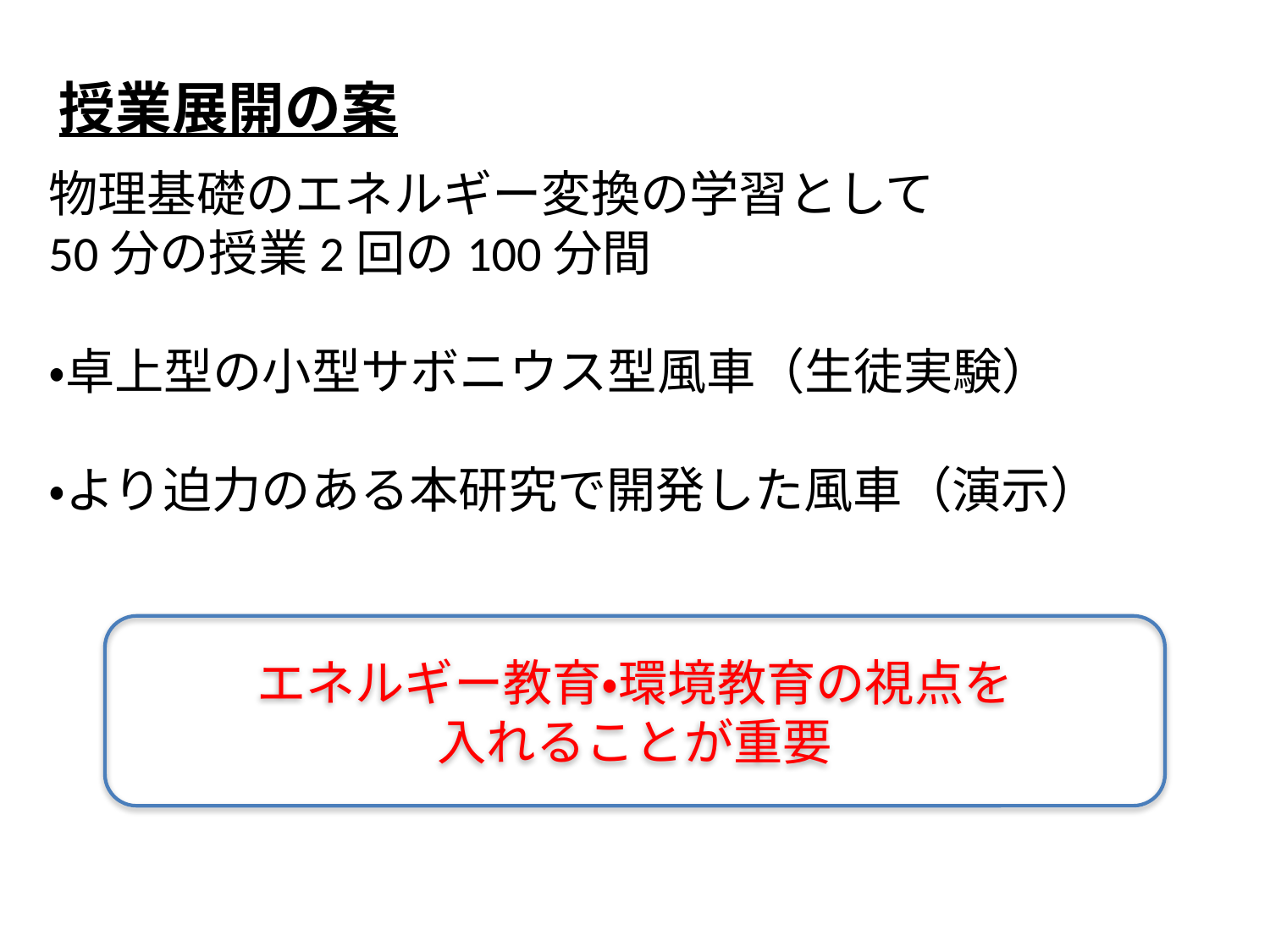

授業展開の案
物理基礎のエネルギー変換の学習として
50分の授業2回の100分間

・卓上型の小型サボニウス型風車（生徒実験）

・より迫力のある本研究で開発した風車（演示）

エネルギー教育・環境教育の視点を
入れることが重要